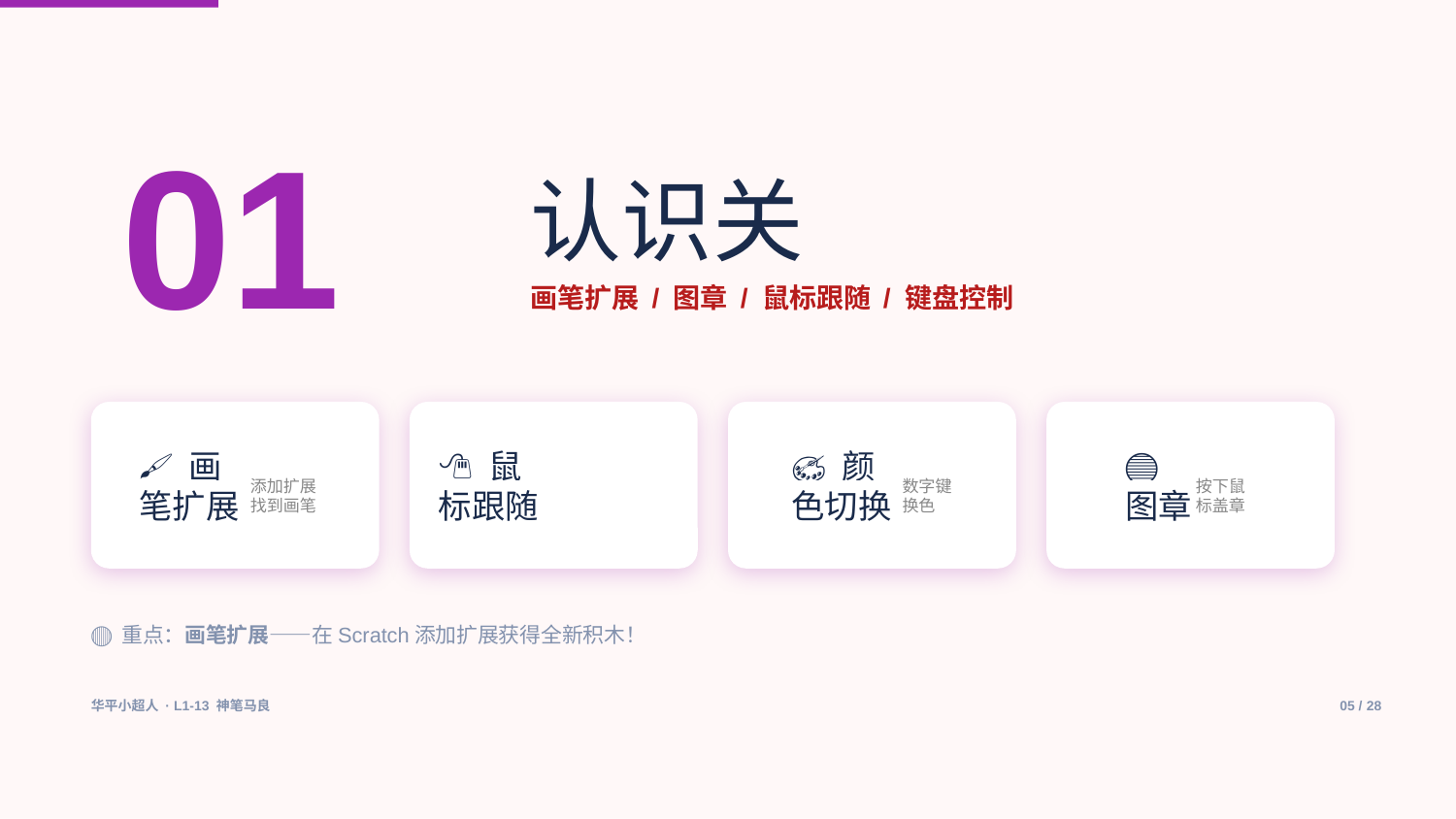

01
认识关
画笔扩展 / 图章 / 鼠标跟随 / 键盘控制

🖌️ 画笔扩展
🖱️ 鼠标跟随
🎨 颜色切换
🔵 图章
添加扩展找到画笔
数字键换色
按下鼠标盖章
🔴 重点：画笔扩展——在Scratch添加扩展获得全新积木！
华平小超人 · L1-13 神笔马良
05 / 28